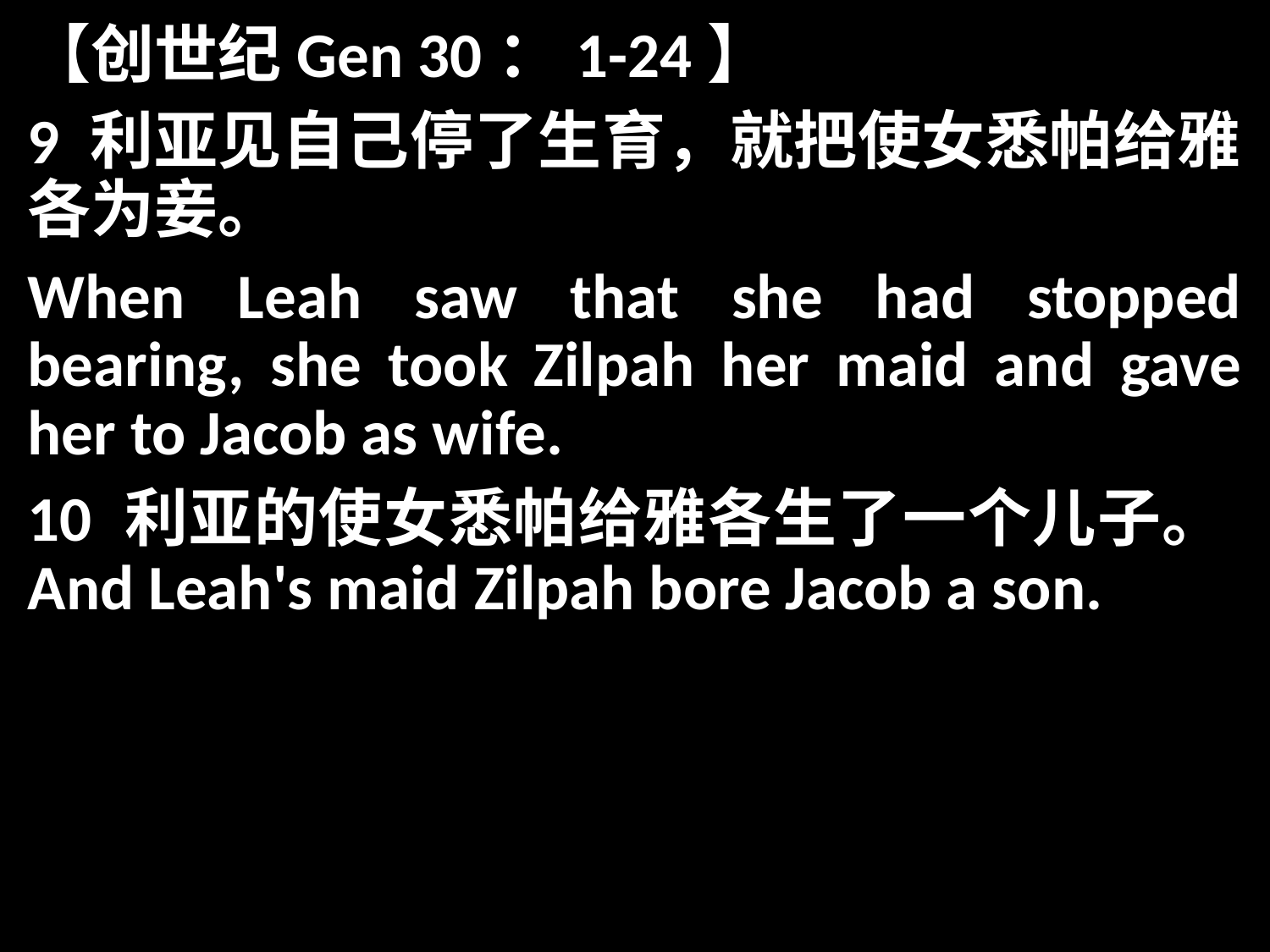

【创世纪Gen 30：1-24】
9 利亚见自己停了生育，就把使女悉帕给雅各为妾。
When Leah saw that she had stopped bearing, she took Zilpah her maid and gave her to Jacob as wife.
10 利亚的使女悉帕给雅各生了一个儿子。And Leah's maid Zilpah bore Jacob a son.